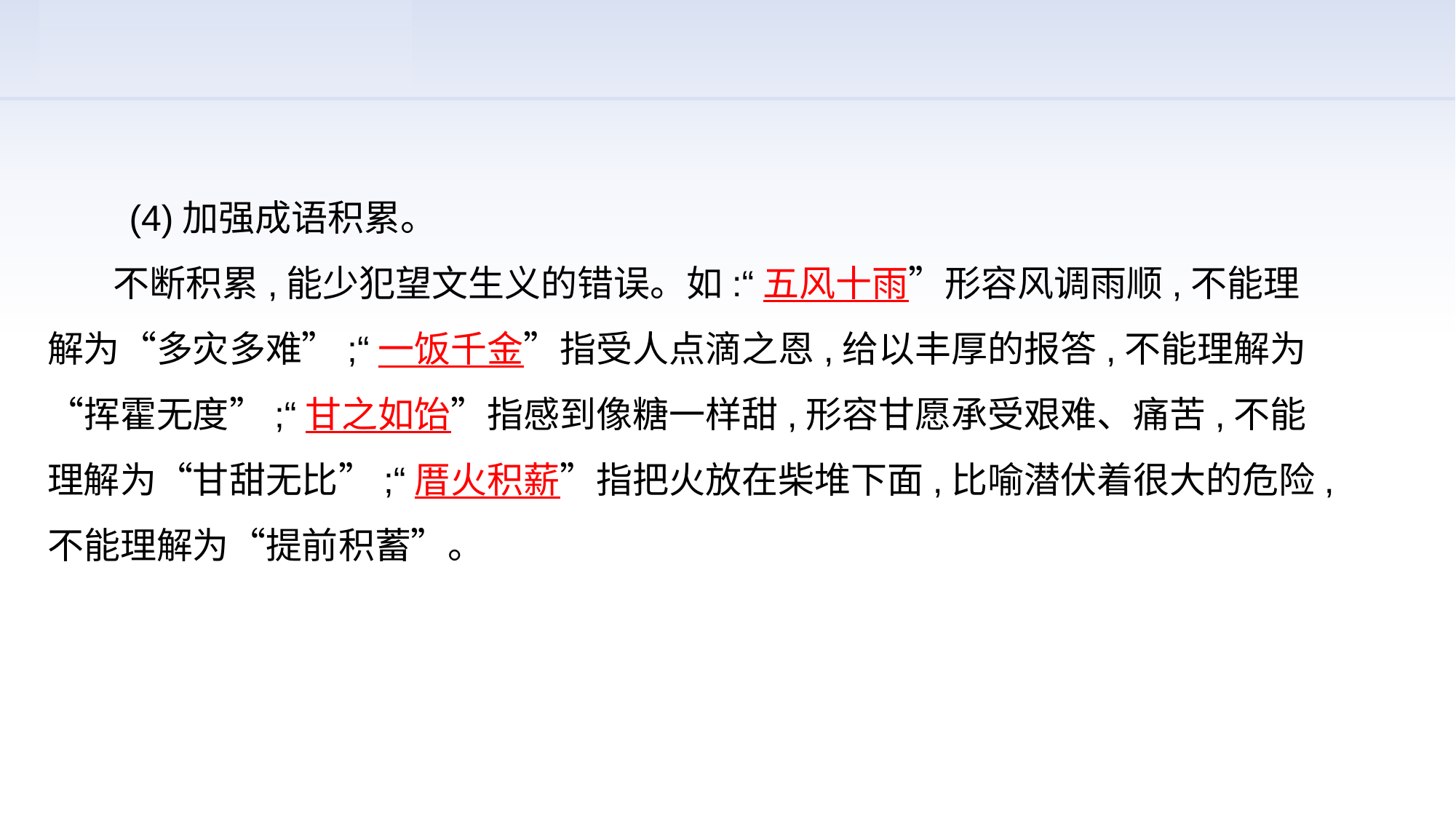

(4)加强成语积累。
       不断积累,能少犯望文生义的错误。如:“五风十雨”形容风调雨顺,不能理解为“多灾多难”;“一饭千金”指受人点滴之恩,给以丰厚的报答,不能理解为“挥霍无度”;“甘之如饴”指感到像糖一样甜,形容甘愿承受艰难、痛苦,不能理解为“甘甜无比”;“厝火积薪”指把火放在柴堆下面,比喻潜伏着很大的危险,不能理解为“提前积蓄”。